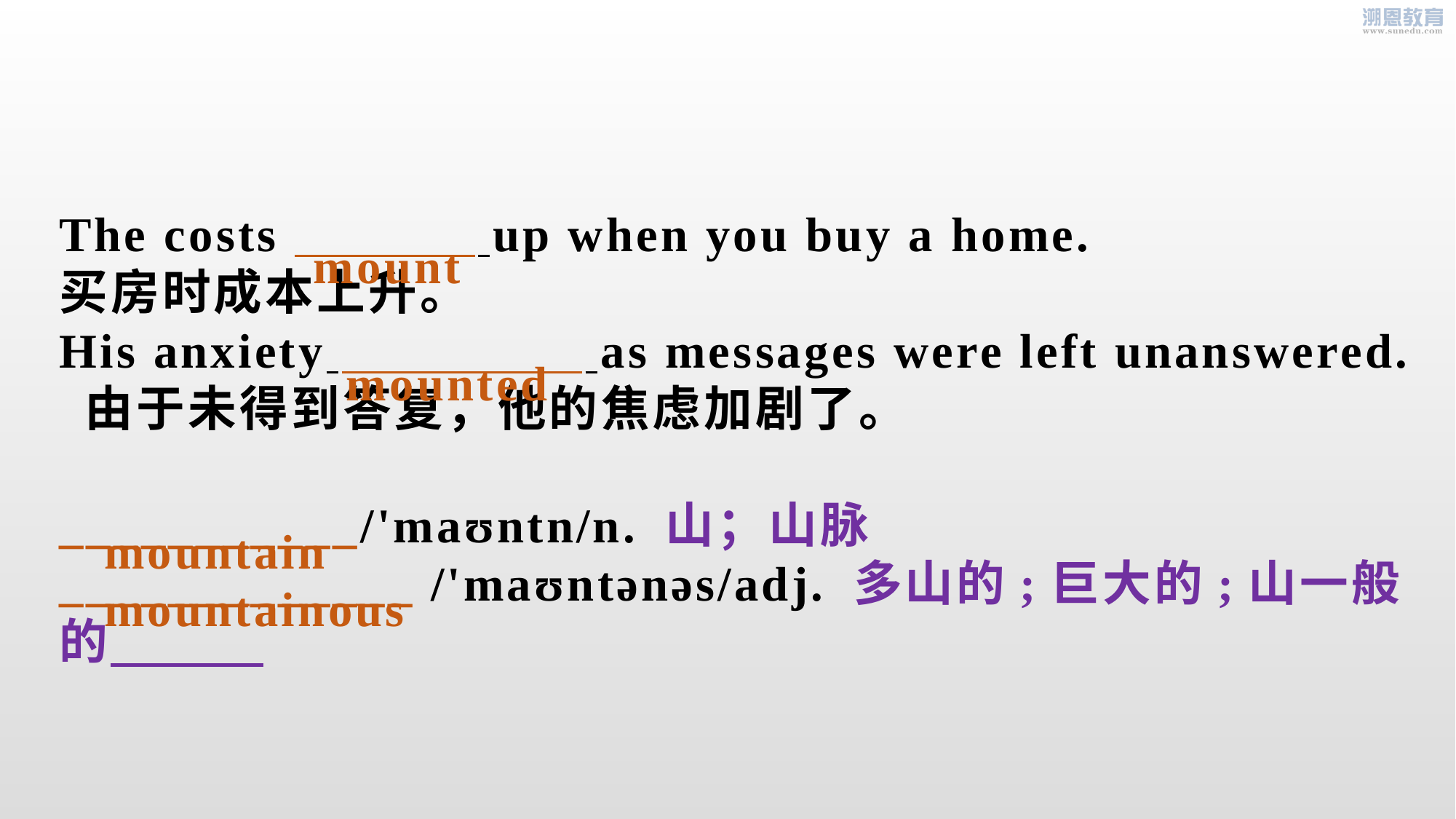

The costs              up when you buy a home.
买房时成本上升。
His anxiety                  as messages were left unanswered.
 由于未得到答复，他的焦虑加剧了。

___________/'maʊntn/n. 山；山脉
_____________ /'maʊntənəs/adj. 多山的;巨大的;山一般的
mount
mounted
mountain
mountainous